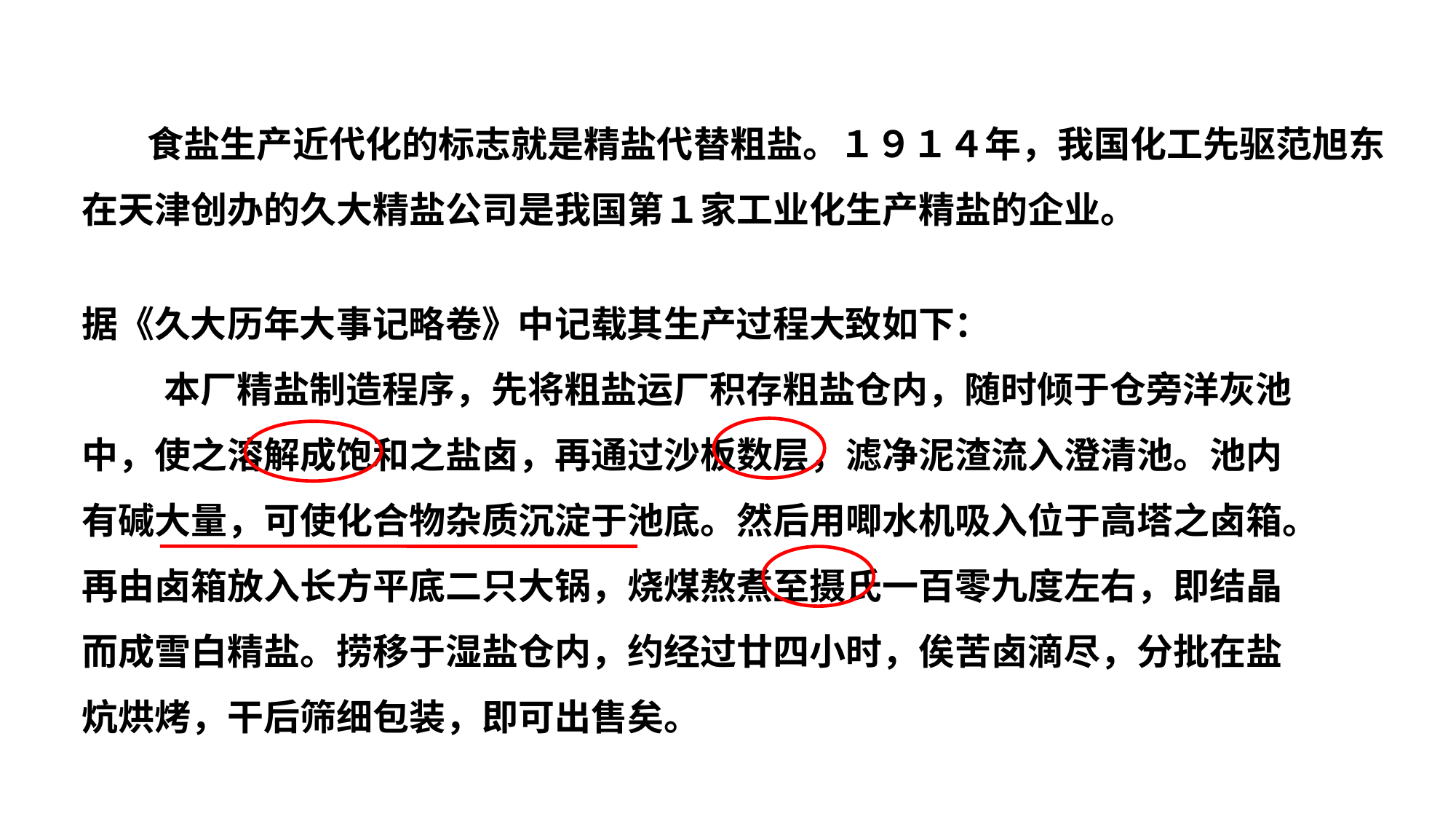

食盐生产近代化的标志就是精盐代替粗盐。１９１４年，我国化工先驱范旭东在天津创办的久大精盐公司是我国第１家工业化生产精盐的企业。
据《久大历年大事记略卷》中记载其生产过程大致如下：
         本厂精盐制造程序，先将粗盐运厂积存粗盐仓内，随时倾于仓旁洋灰池中，使之溶解成饱和之盐卤，再通过沙板数层，滤净泥渣流入澄清池。池内有碱大量，可使化合物杂质沉淀于池底。然后用唧水机吸入位于高塔之卤箱。再由卤箱放入长方平底二只大锅，烧煤熬煮至摄氏一百零九度左右，即结晶而成雪白精盐。捞移于湿盐仓内，约经过廿四小时，俟苦卤滴尽，分批在盐炕烘烤，干后筛细包装，即可出售矣。